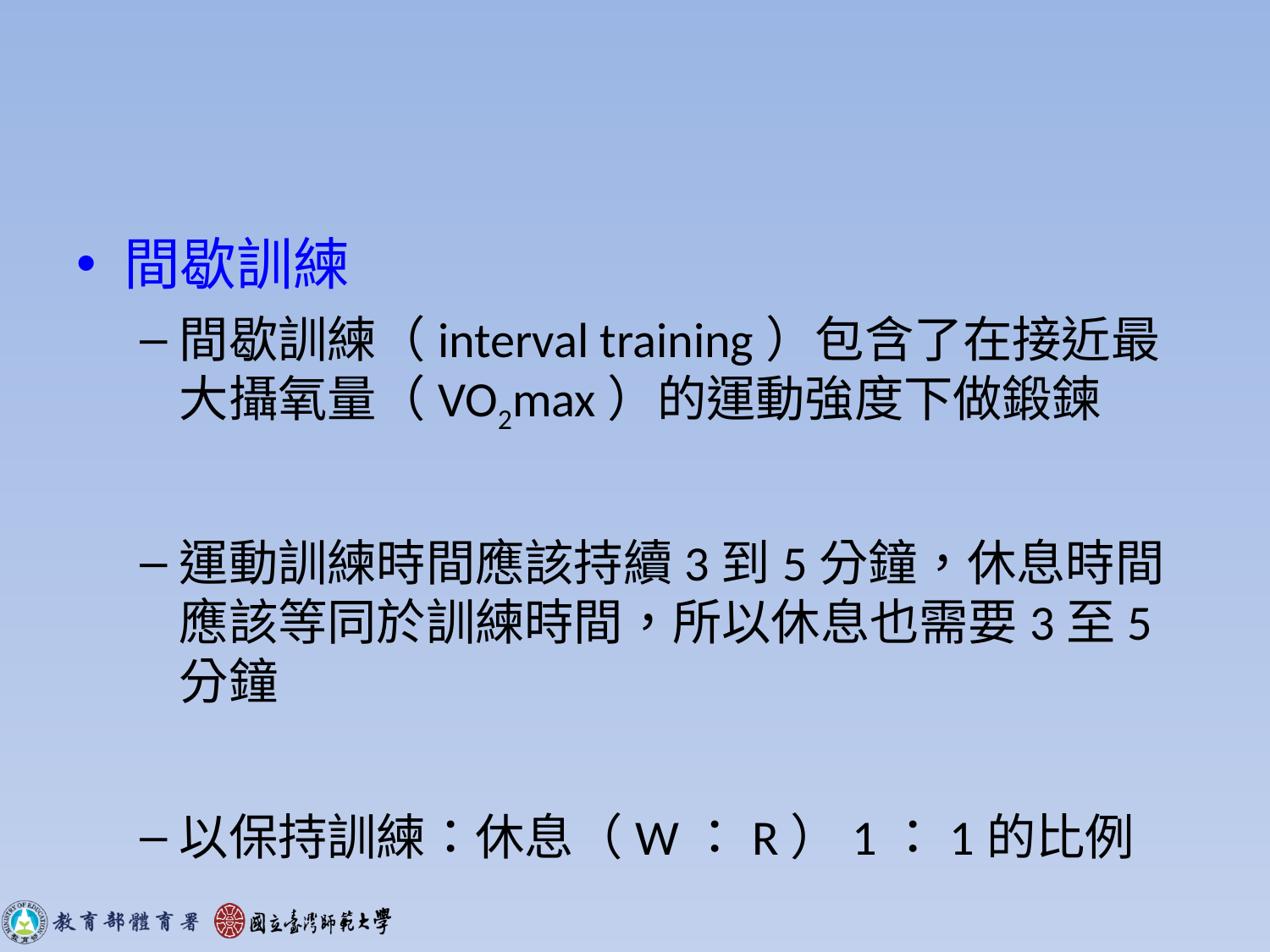

#
間歇訓練
間歇訓練（interval training）包含了在接近最大攝氧量（VO2max）的運動強度下做鍛鍊

運動訓練時間應該持續3到5分鐘，休息時間應該等同於訓練時間，所以休息也需要3至5分鐘

以保持訓練：休息（W：R）1：1的比例